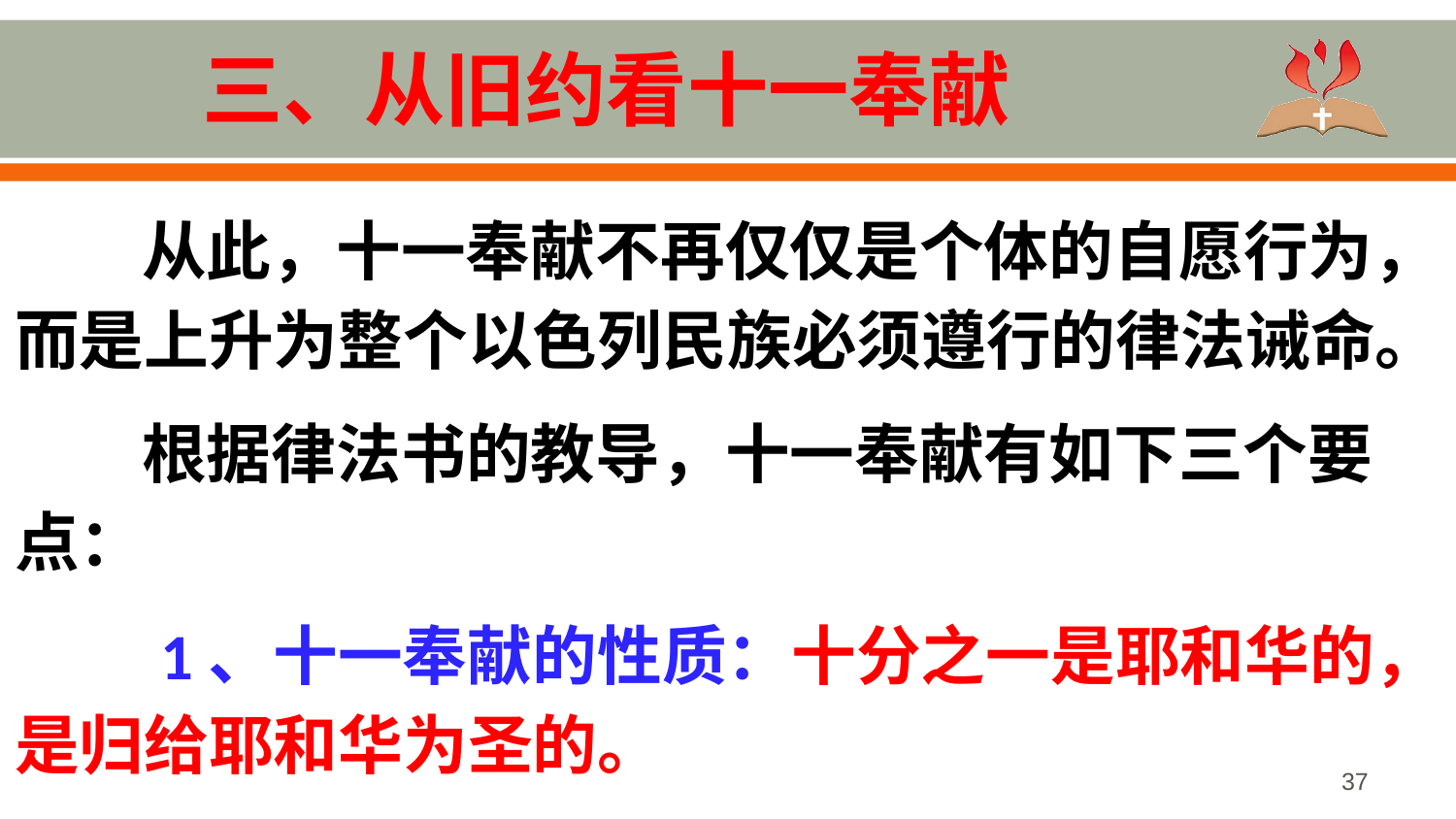

# 三、从旧约看十一奉献
从此，十一奉献不再仅仅是个体的自愿行为，而是上升为整个以色列民族必须遵行的律法诫命。
根据律法书的教导，十一奉献有如下三个要点：
	1、十一奉献的性质：十分之一是耶和华的，是归给耶和华为圣的。

37